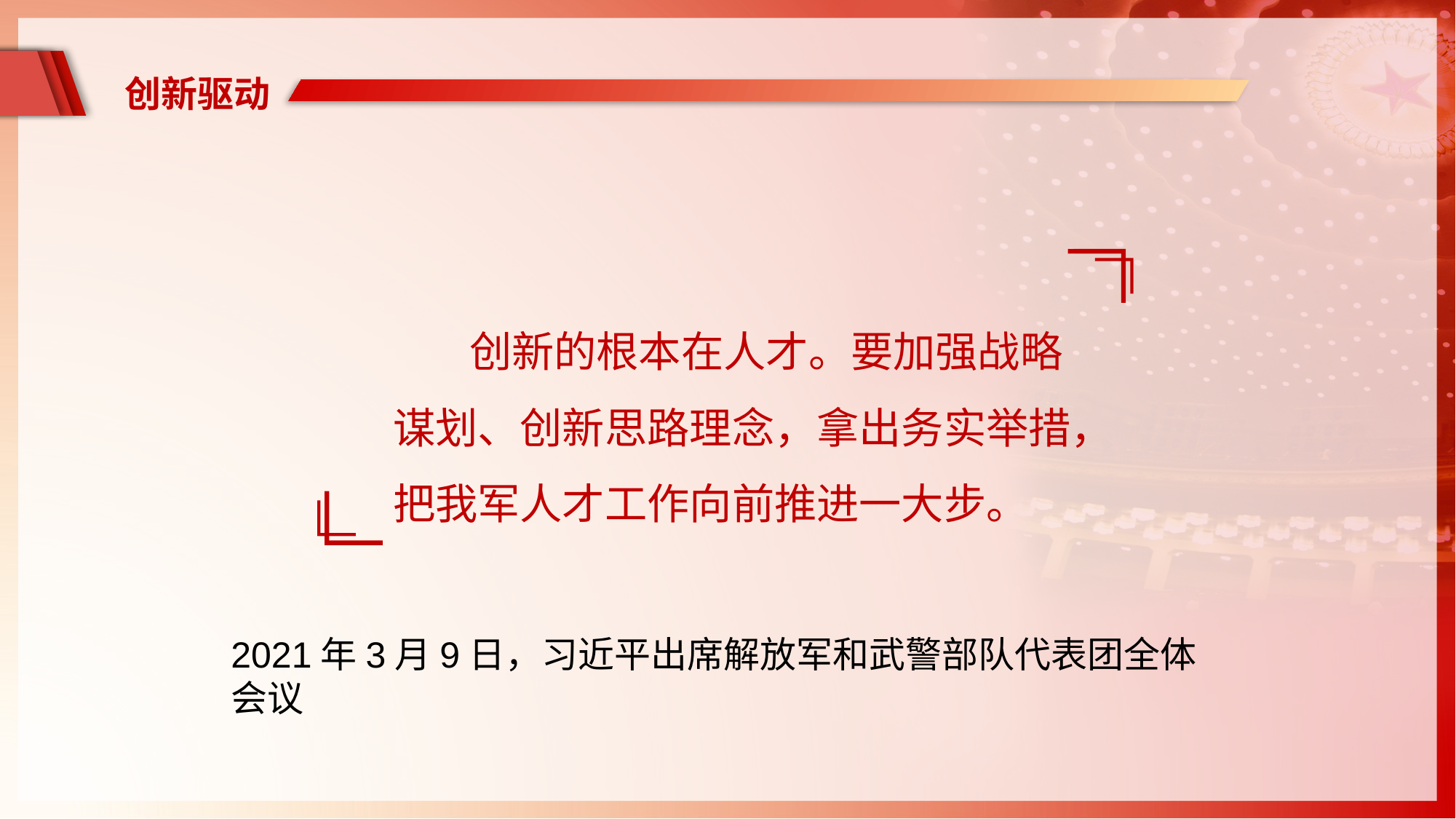

创新驱动

       创新的根本在人才。要加强战略谋划、创新思路理念，拿出务实举措，把我军人才工作向前推进一大步。

2021年3月9日，习近平出席解放军和武警部队代表团全体会议